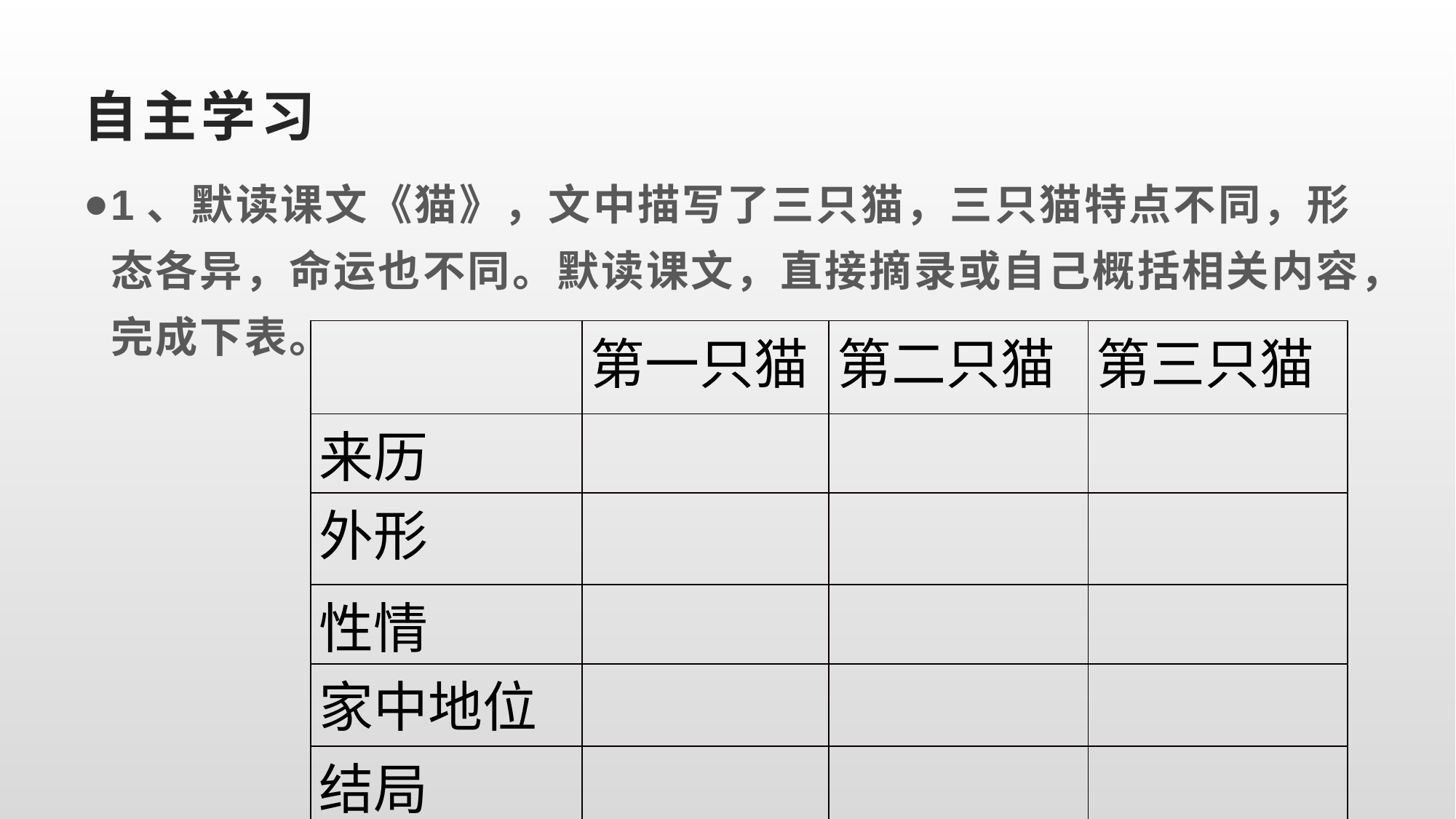

# 自主学习
1、默读课文《猫》，文中描写了三只猫，三只猫特点不同，形态各异，命运也不同。默读课文，直接摘录或自己概括相关内容，完成下表。
|  | 第一只猫 | 第二只猫 | 第三只猫 |
| --- | --- | --- | --- |
| 来历 |  |  |  |
| 外形 |  |  |  |
| 性情 |  |  |  |
| 家中地位 |  |  |  |
| 结局 |  |  |  |